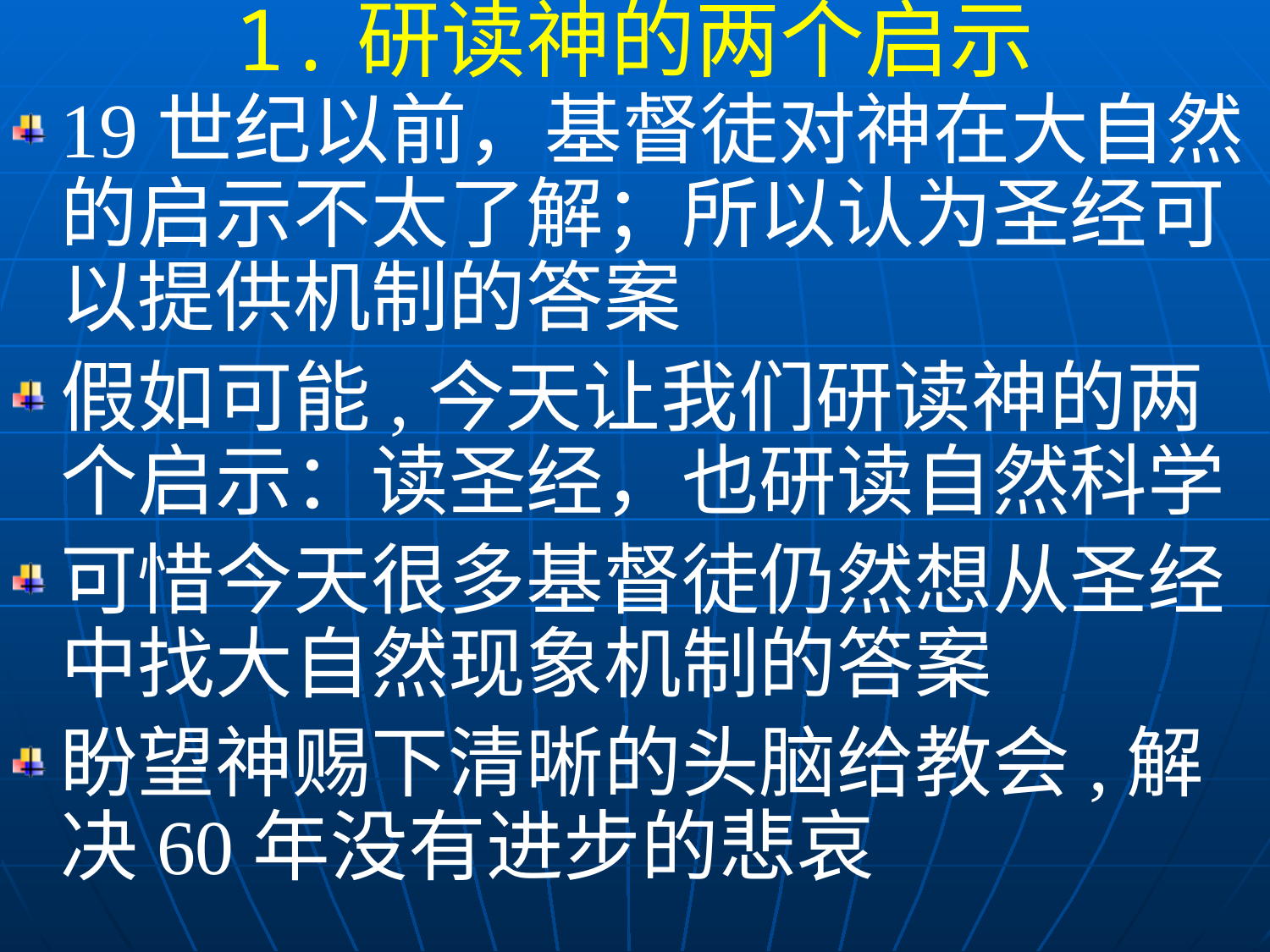

1.研读神的两个启示
19世纪以前，基督徒对神在大自然的启示不太了解；所以认为圣经可以提供机制的答案
假如可能,今天让我们研读神的两个启示：读圣经，也研读自然科学
可惜今天很多基督徒仍然想从圣经中找大自然现象机制的答案
盼望神赐下清晰的头脑给教会,解决60年没有进步的悲哀